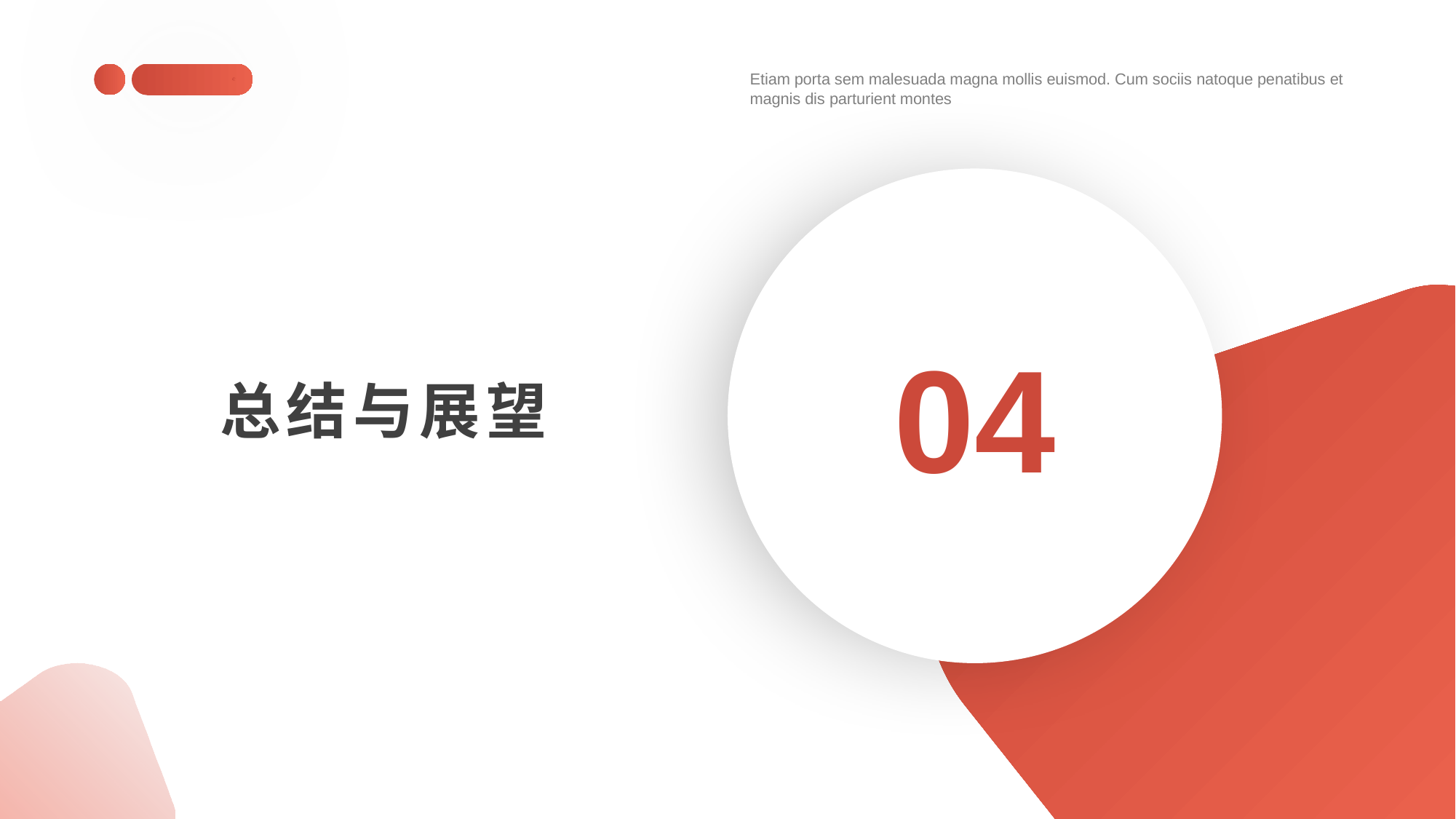

Etiam porta sem malesuada magna mollis euismod. Cum sociis natoque penatibus et magnis dis parturient montes

04
总结与展望